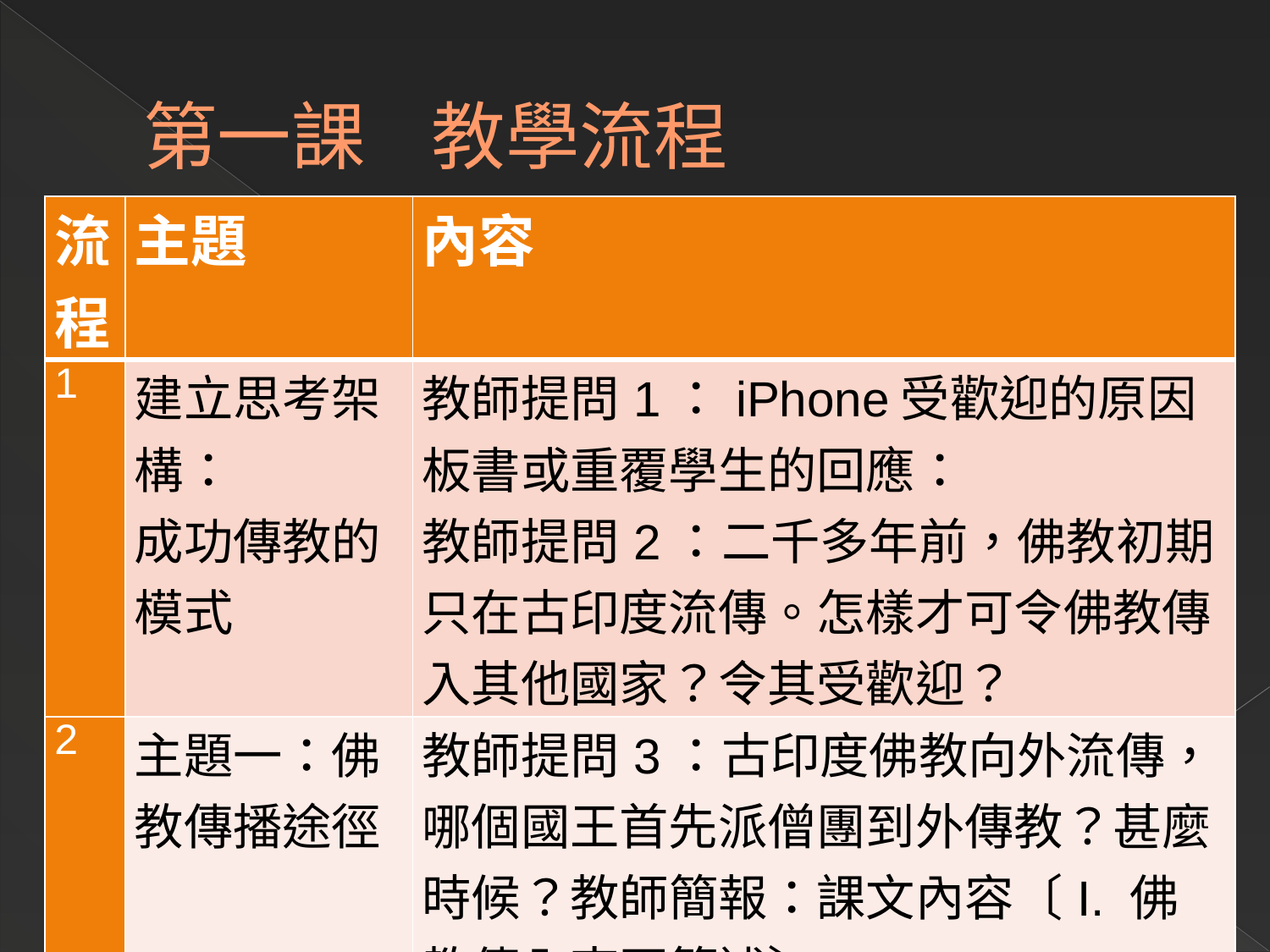

# 第一課    教學流程
| 流程 | 主題 | 內容 |
| --- | --- | --- |
| 1 | 建立思考架構： 成功傳教的模式 | 教師提問1：iPhone受歡迎的原因 板書或重覆學生的回應： 教師提問2：二千多年前，佛教初期只在古印度流傳。怎樣才可令佛教傳入其他國家？令其受歡迎？ |
| 2 | 主題一：佛教傳播途徑 | 教師提問3：古印度佛教向外流傳，哪個國王首先派僧團到外傳教？甚麼時候？教師簡報：課文內容〔I. 佛教傳入南亞簡述〕 |